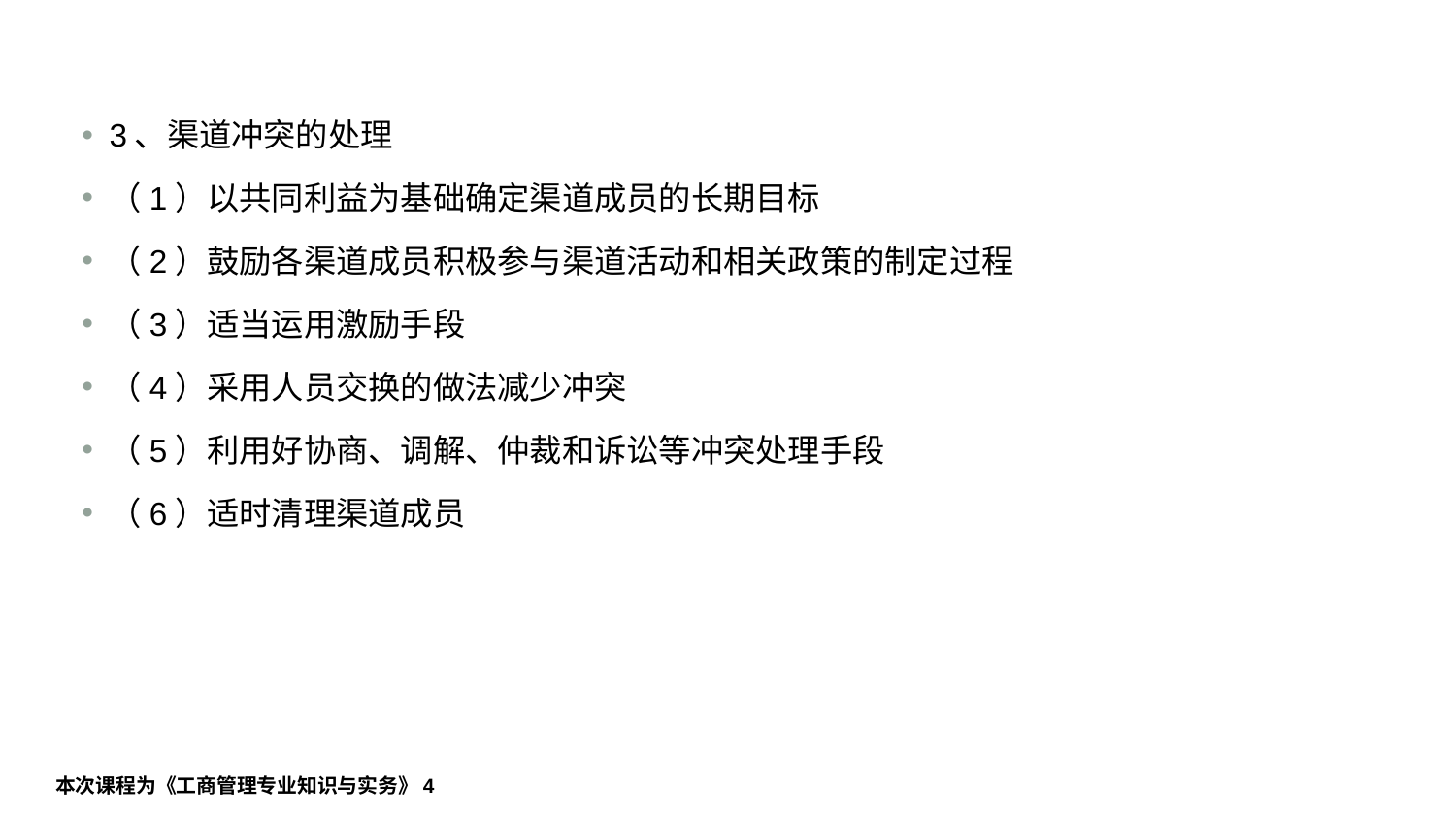

#
3、渠道冲突的处理
（1）以共同利益为基础确定渠道成员的长期目标
（2）鼓励各渠道成员积极参与渠道活动和相关政策的制定过程
（3）适当运用激励手段
（4）采用人员交换的做法减少冲突
（5）利用好协商、调解、仲裁和诉讼等冲突处理手段
（6）适时清理渠道成员